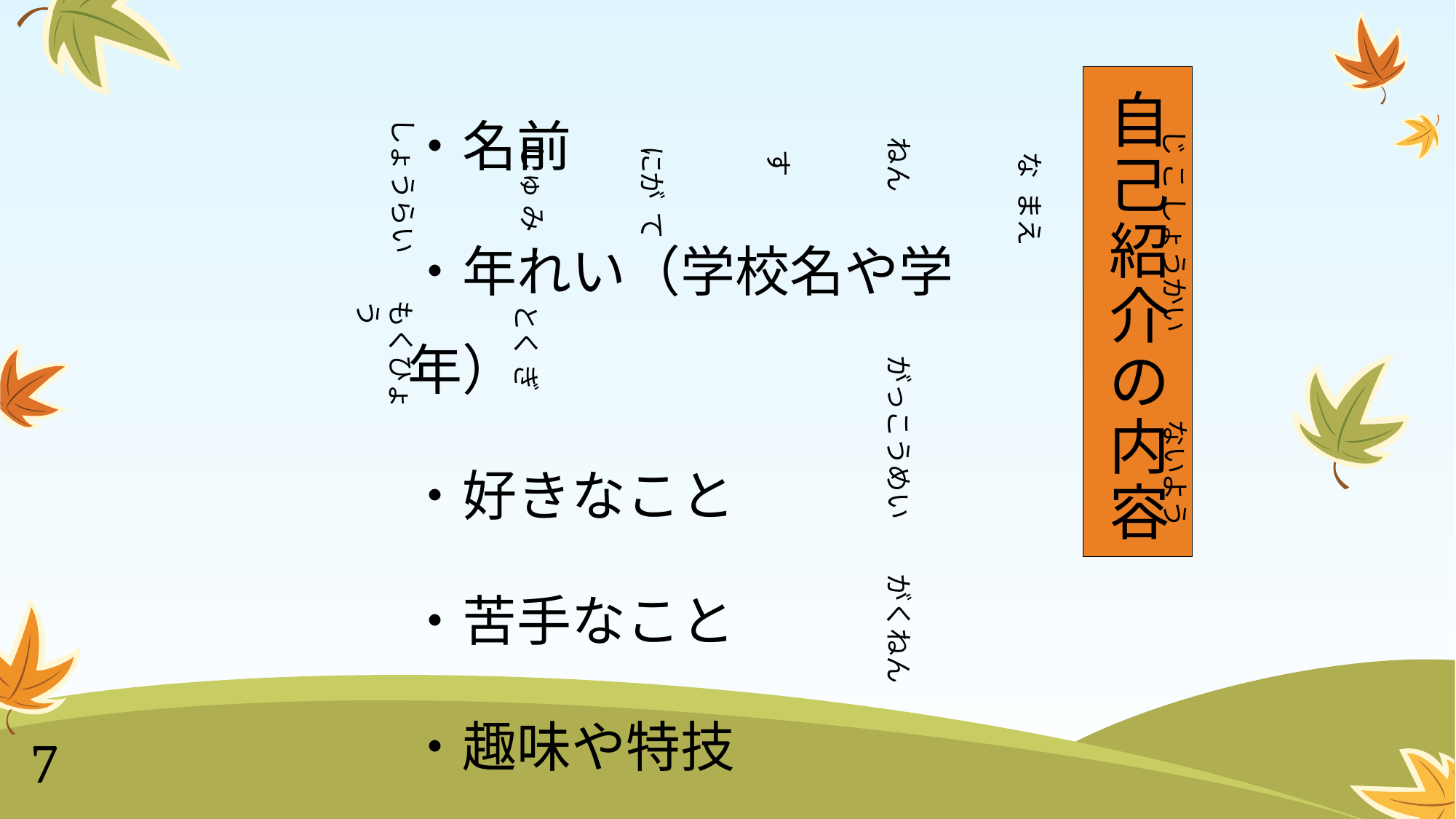

# 自己紹介の内容
・名前
・年れい（学校名や学年）
・好きなこと
・苦手なこと
・趣味や特技
・将来の目標　など

しょうらい
じ こ しょうかい
ねん　　　　　　がっこうめい　　がくねん
しゅ み
にが  て
す
な  まえ
もくひょう
とく ぎ
ないよう
7